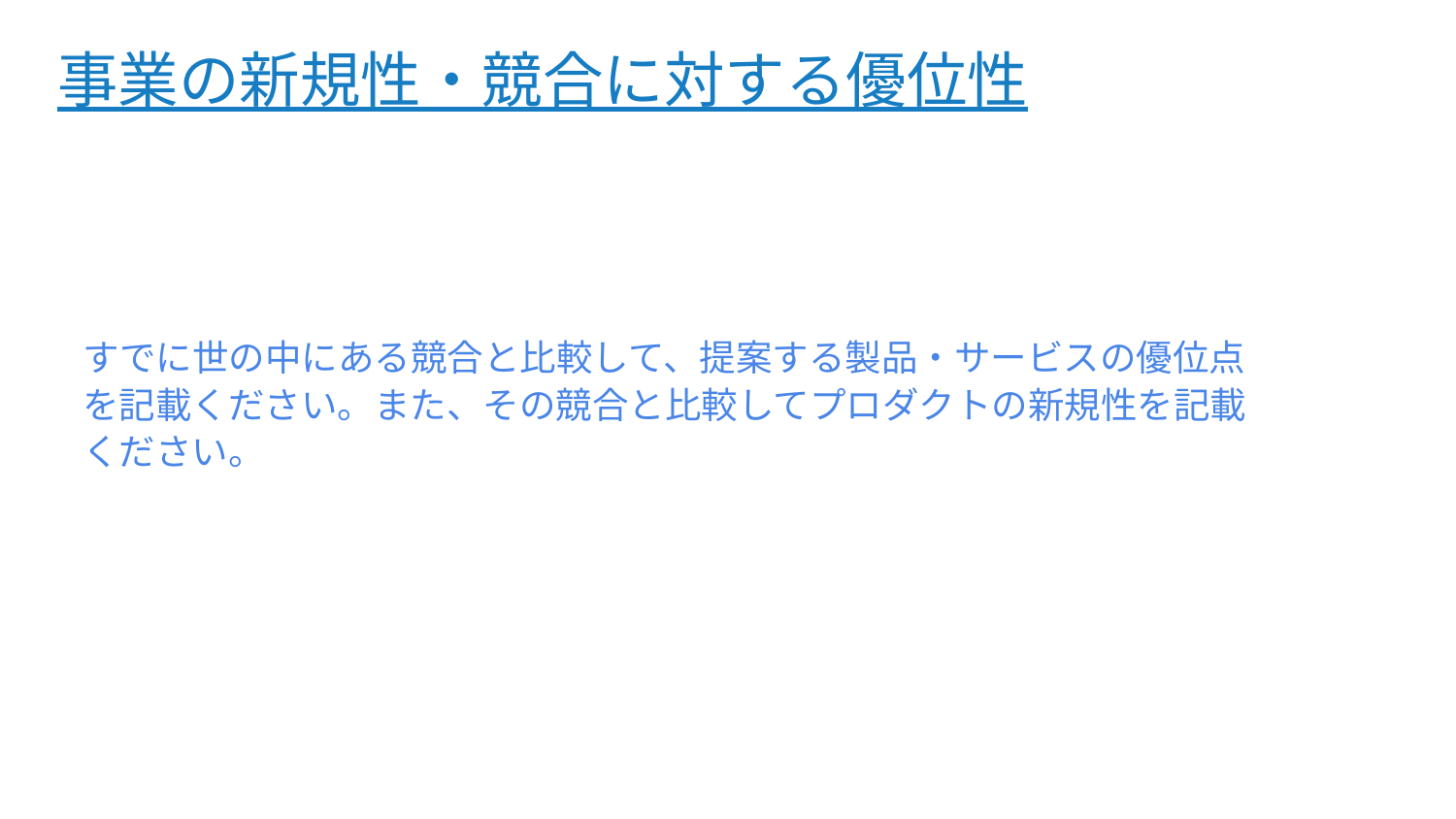

# 事業の新規性・競合に対する優位性
すでに世の中にある競合と比較して、提案する製品・サービスの優位点を記載ください。また、その競合と比較してプロダクトの新規性を記載ください。